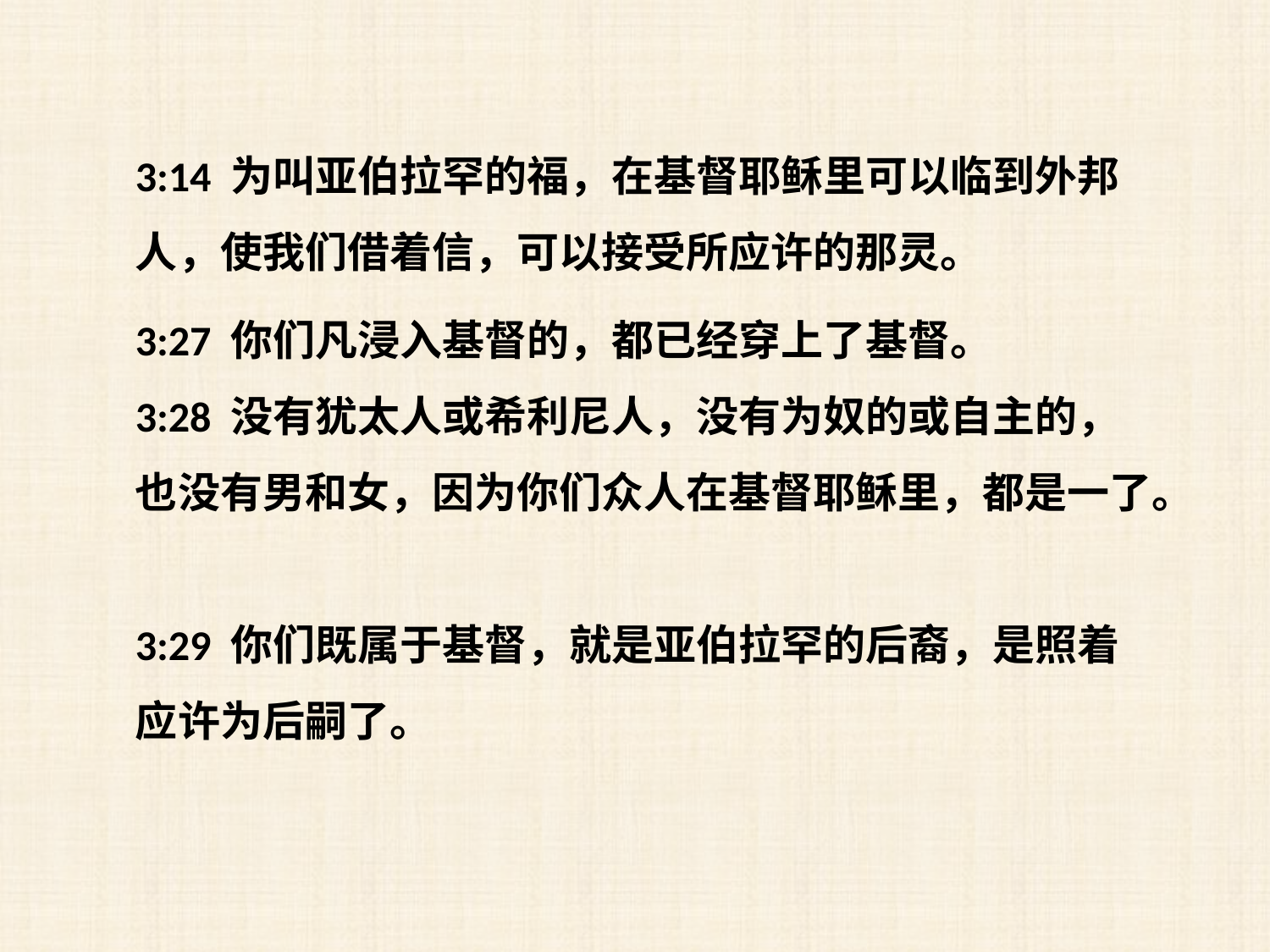

3:14 为叫亚伯拉罕的福，在基督耶稣里可以临到外邦人，使我们借着信，可以接受所应许的那灵。
3:27 你们凡浸入基督的，都已经穿上了基督。
3:28 没有犹太人或希利尼人，没有为奴的或自主的，也没有男和女，因为你们众人在基督耶稣里，都是一了。
3:29 你们既属于基督，就是亚伯拉罕的后裔，是照着应许为后嗣了。